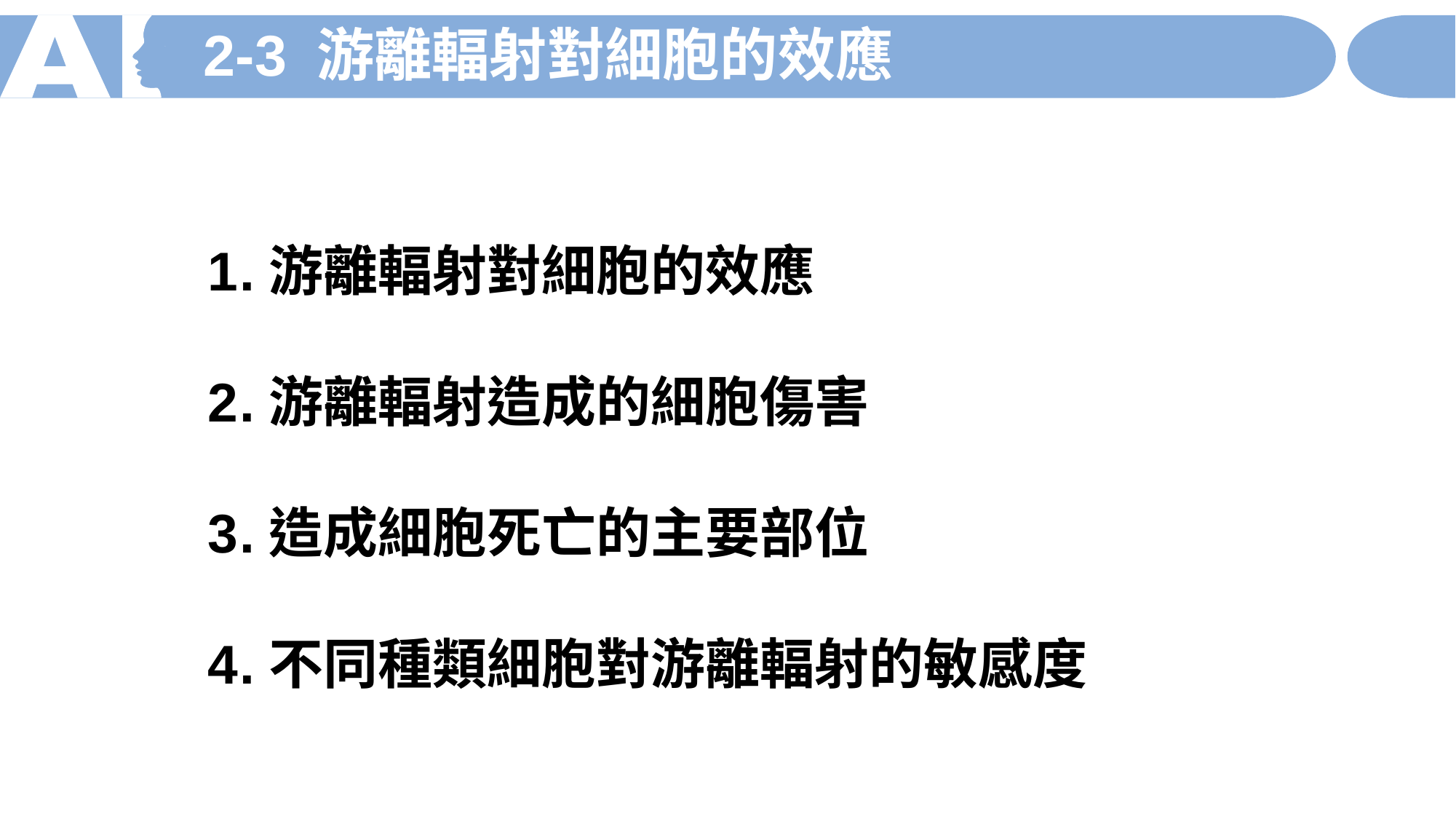

2-3 游離輻射對細胞的效應
游離輻射對細胞的效應
游離輻射造成的細胞傷害
造成細胞死亡的主要部位
不同種類細胞對游離輻射的敏感度